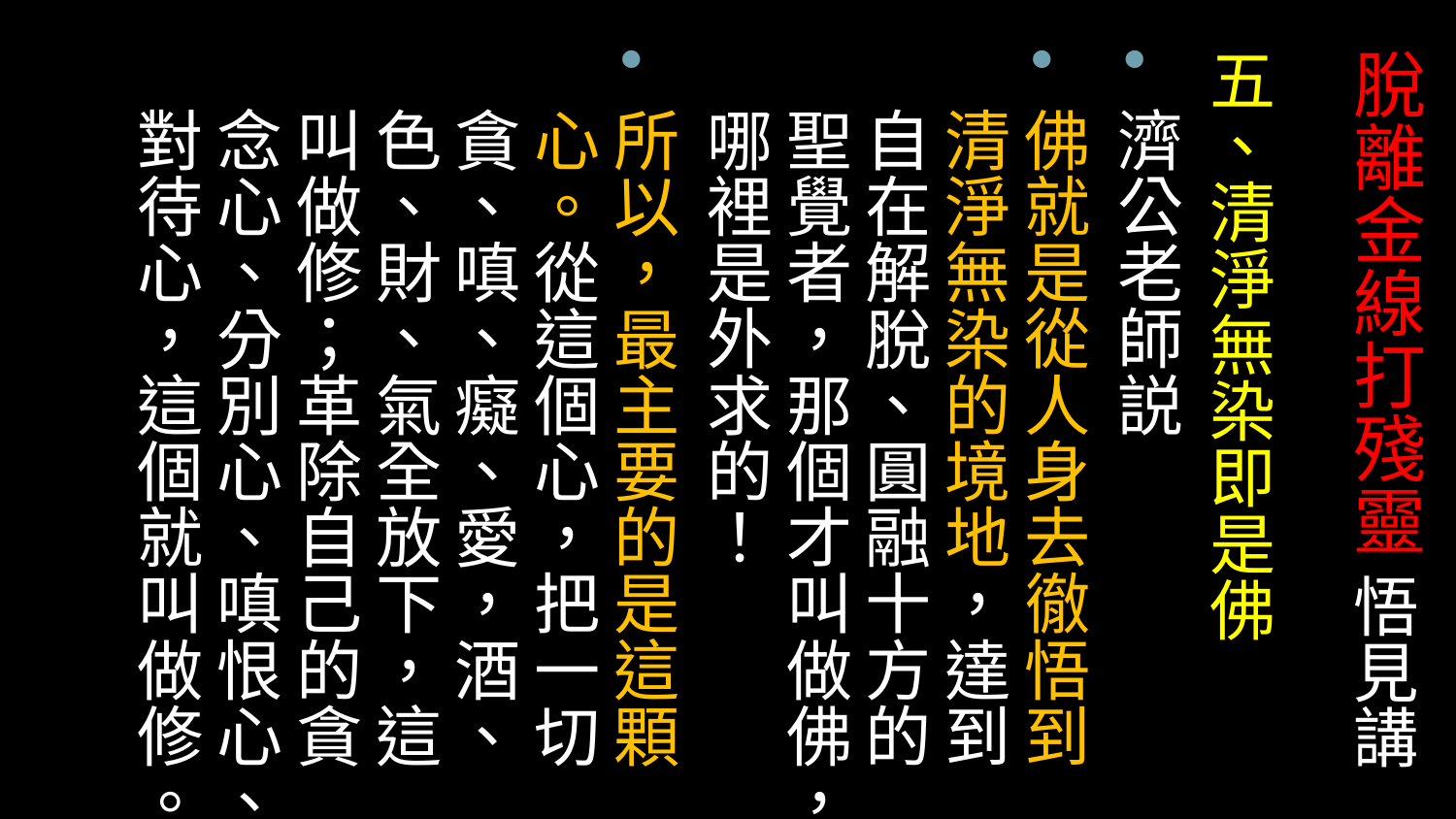

# 脫離金線打殘靈 悟見講
五、清淨無染即是佛
濟公老師説
佛就是從人身去徹悟到清淨無染的境地，達到自在解脫、圓融十方的聖覺者，那個才叫做佛，哪裡是外求的！
所以，最主要的是這顆心。從這個心，把一切貪、嗔、癡、愛，酒、色、財、氣全放下，這叫做修；革除自己的貪念心、分別心、嗔恨心、對待心，這個就叫做修。